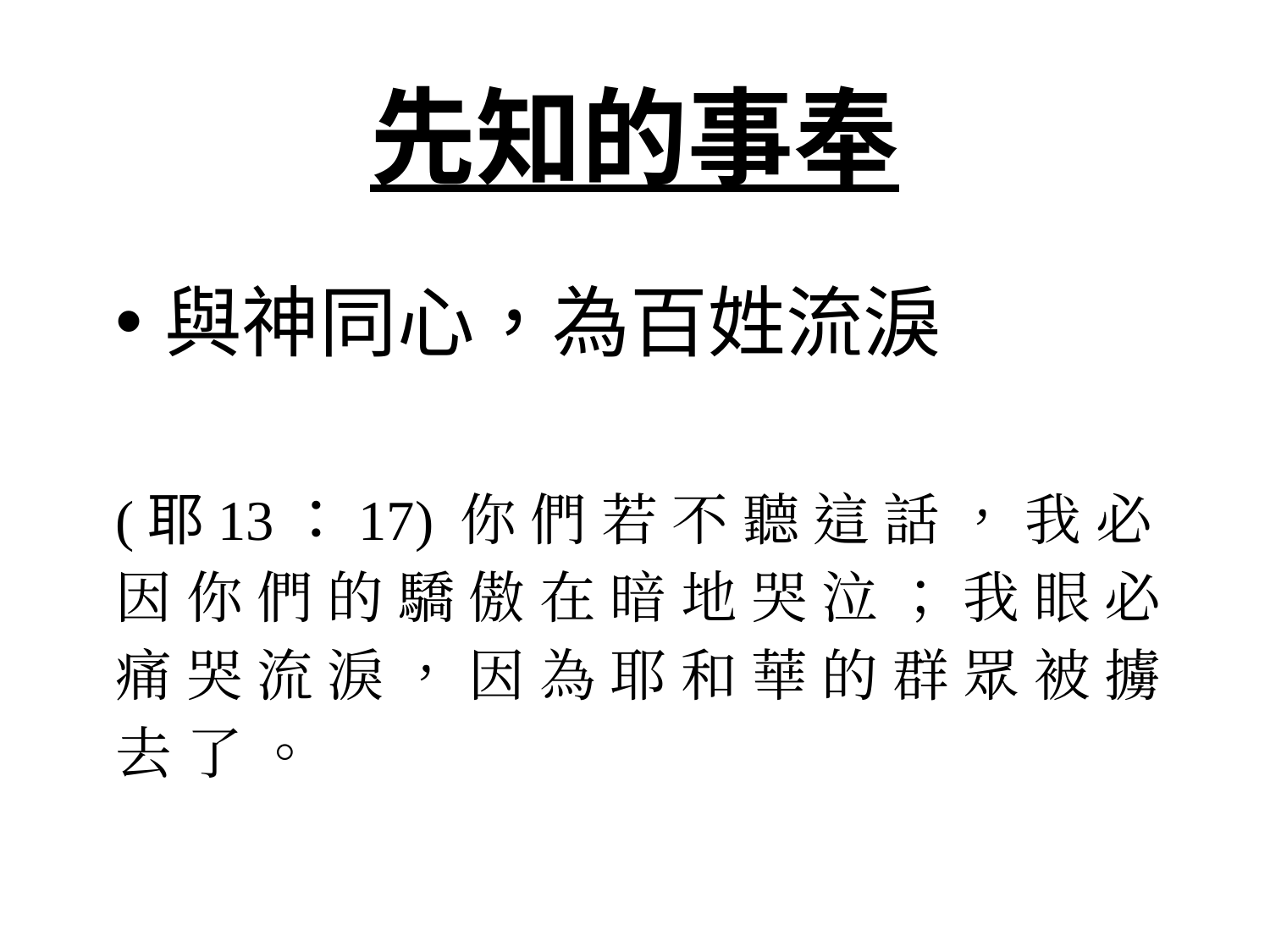

# 先知的事奉
與神同心，為百姓流淚

(耶13：17) 你 們 若 不 聽 這 話 ， 我 必 因 你 們 的 驕 傲 在 暗 地 哭 泣 ； 我 眼 必 痛 哭 流 淚 ， 因 為 耶 和 華 的 群 眾 被 擄 去 了 。